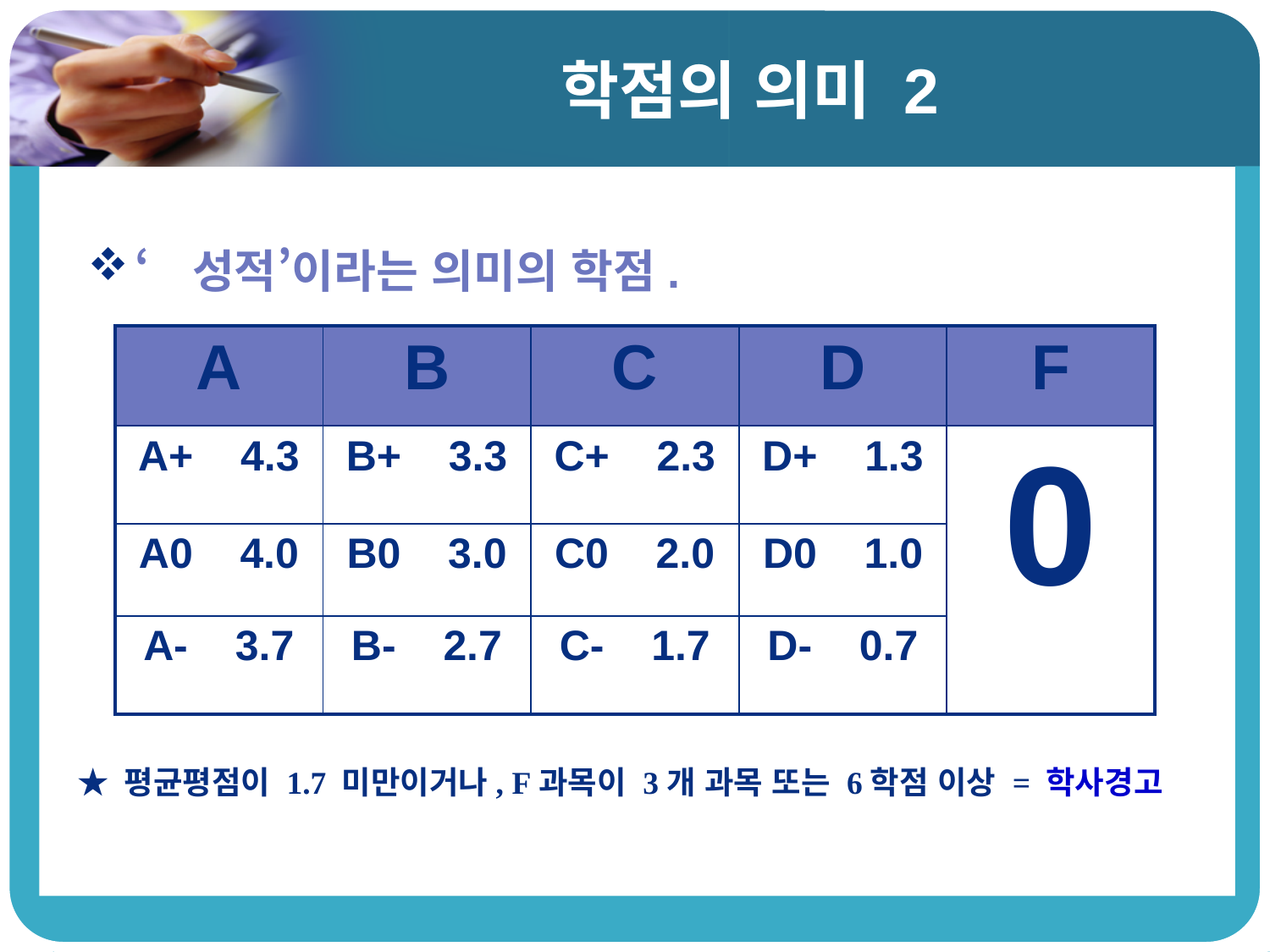

# 학점의 의미 2
‘성적’이라는 의미의 학점.

| A | B | C | D | F |
| --- | --- | --- | --- | --- |
| A+ 4.3 | B+ 3.3 | C+ 2.3 | D+ 1.3 | 0 |
| A0 4.0 | B0 3.0 | C0 2.0 | D0 1.0 |  |
| A- 3.7 | B- 2.7 | C- 1.7 | D- 0.7 |  |
★ 평균평점이 1.7 미만이거나, F과목이 3개 과목 또는 6학점 이상 = 학사경고